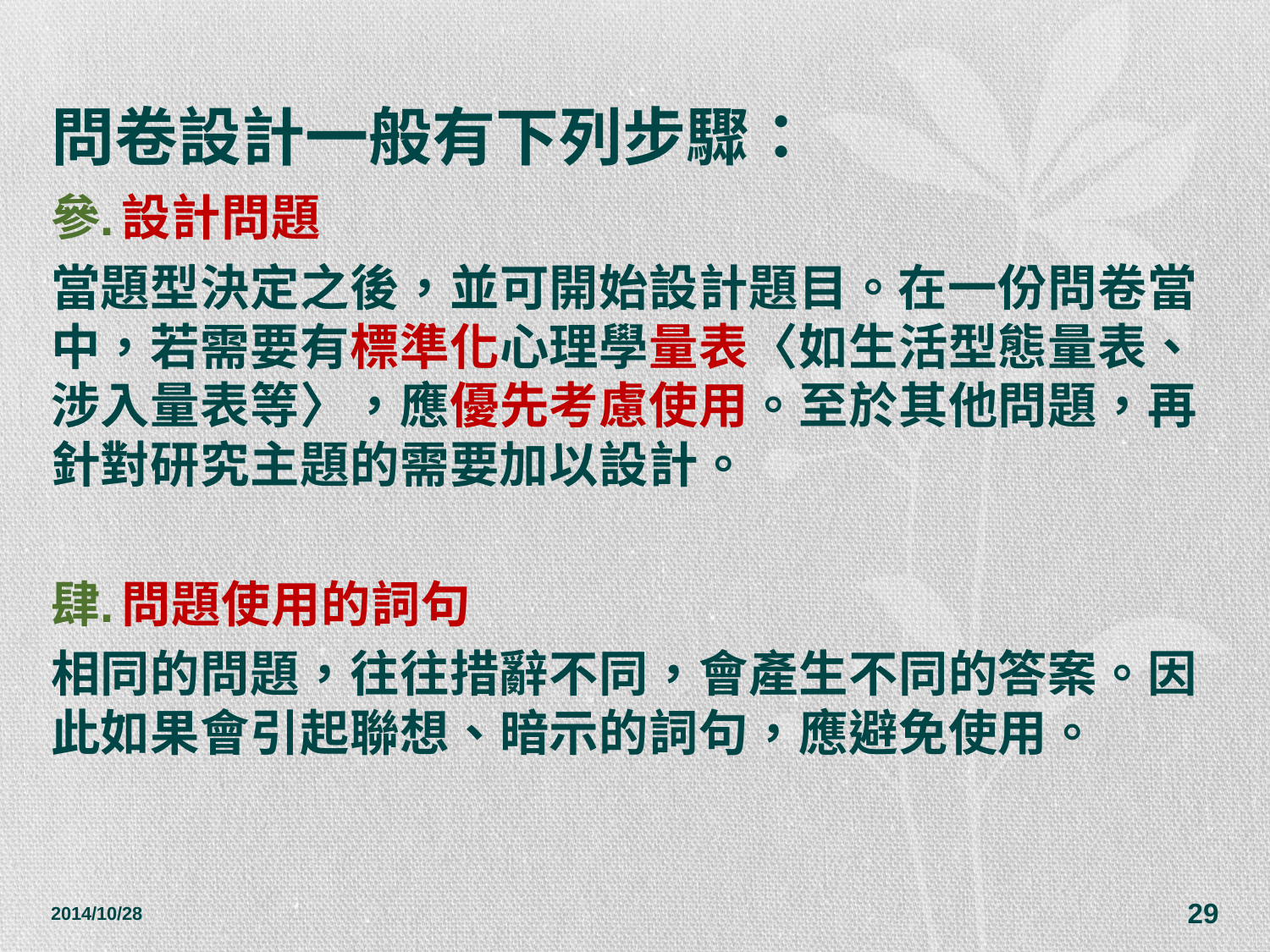

# 問卷設計一般有下列步驟：
設計問題
當題型決定之後，並可開始設計題目。在一份問卷當中，若需要有標準化心理學量表〈如生活型態量表、涉入量表等〉，應優先考慮使用。至於其他問題，再針對研究主題的需要加以設計。

問題使用的詞句
相同的問題，往往措辭不同，會產生不同的答案。因此如果會引起聯想、暗示的詞句，應避免使用。
2014/10/28
29